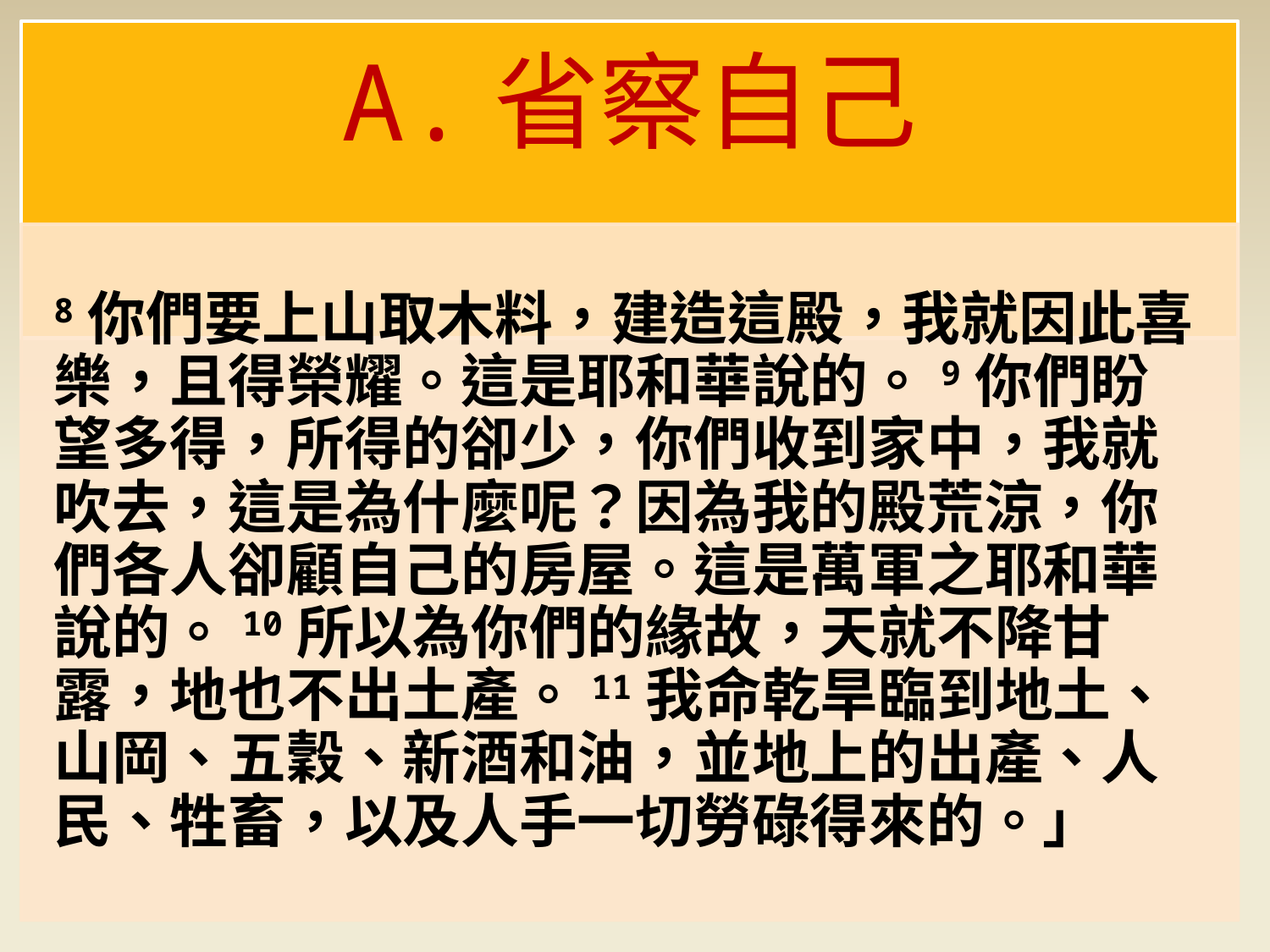

A.省察自己
8你們要上山取木料，建造這殿，我就因此喜樂，且得榮耀。這是耶和華說的。9你們盼望多得，所得的卻少，你們收到家中，我就吹去，這是為什麼呢？因為我的殿荒涼，你們各人卻顧自己的房屋。這是萬軍之耶和華說的。10所以為你們的緣故，天就不降甘露，地也不出土產。11我命乾旱臨到地土、山岡、五穀、新酒和油，並地上的出產、人民、牲畜，以及人手一切勞碌得來的。」